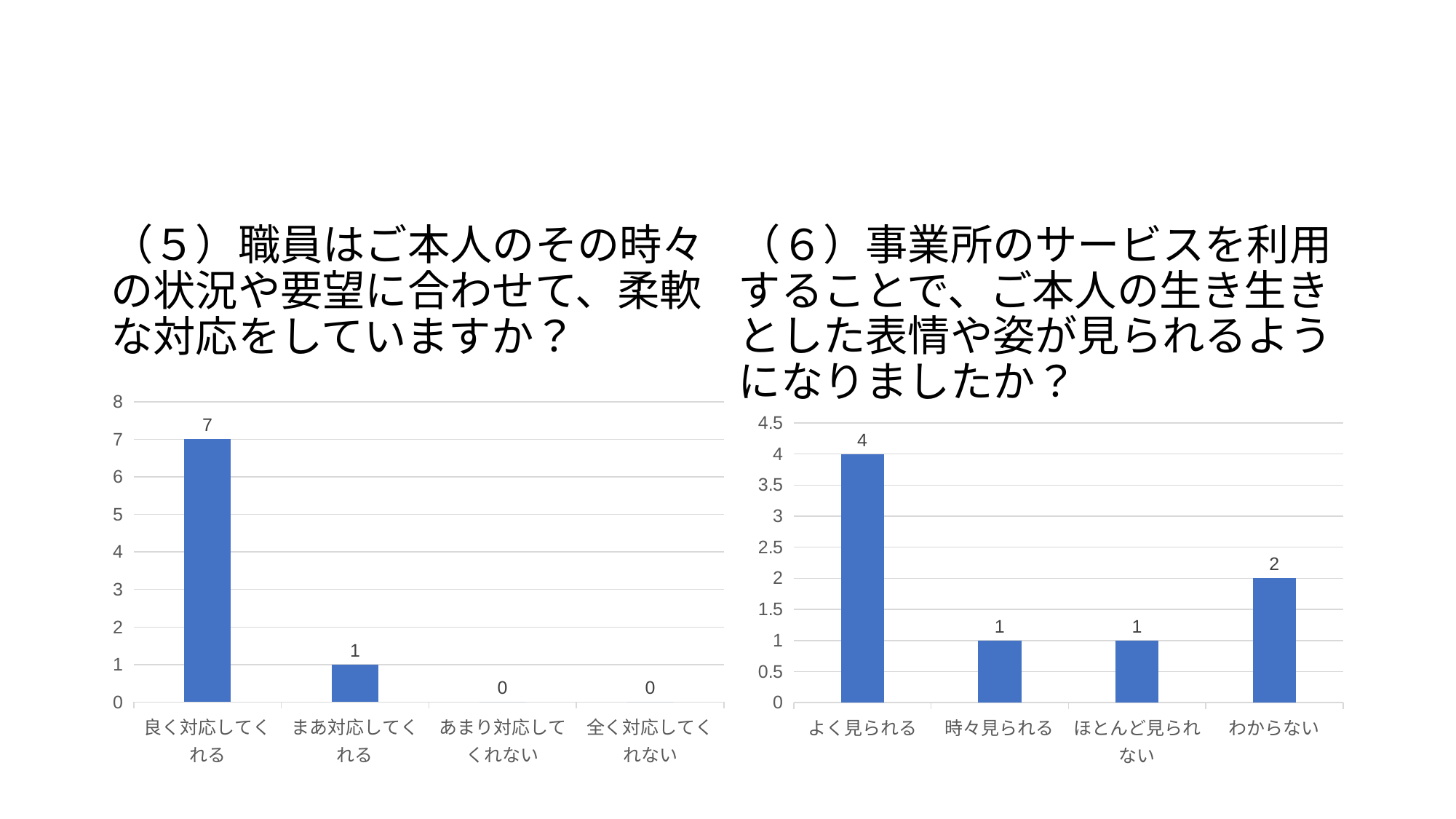

#
（５）職員はご本人のその時々の状況や要望に合わせて、柔軟な対応をしていますか？
（６）事業所のサービスを利用することで、ご本人の生き生きとした表情や姿が見られるようになりましたか？

### Chart

| Category | 列1 |
|---|---|
| 良く対応してくれる | 7.0 |
| まあ対応してくれる | 1.0 |
| あまり対応してくれない | 0.0 |
| 全く対応してくれない | 0.0 |

### Chart

| Category | 系列 1 |
|---|---|
| よく見られる | 4.0 |
| 時々見られる | 1.0 |
| ほとんど見られない | 1.0 |
| わからない | 2.0 |